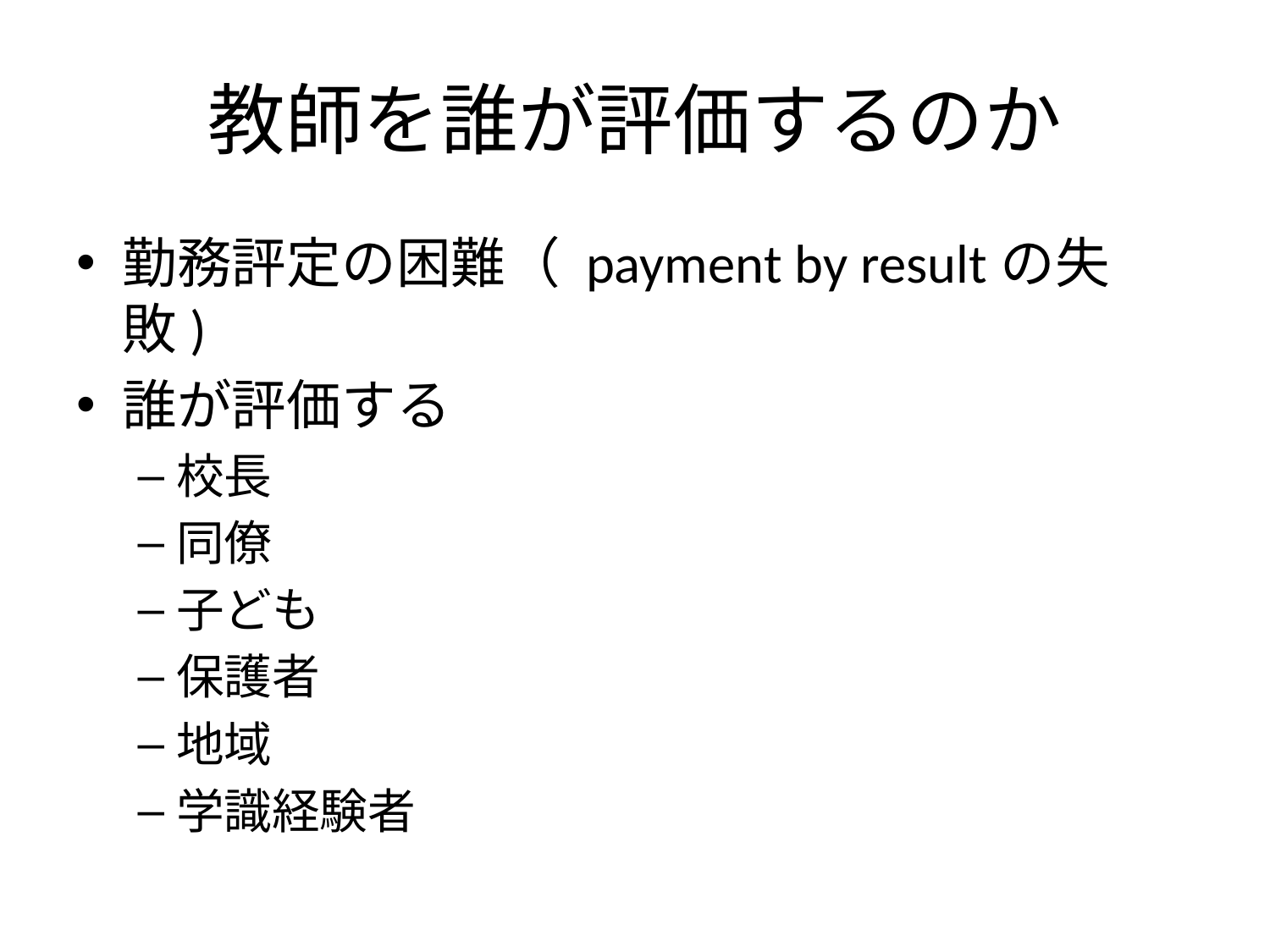

# 教師を誰が評価するのか
勤務評定の困難（ payment by resultの失敗)
誰が評価する
校長
同僚
子ども
保護者
地域
学識経験者